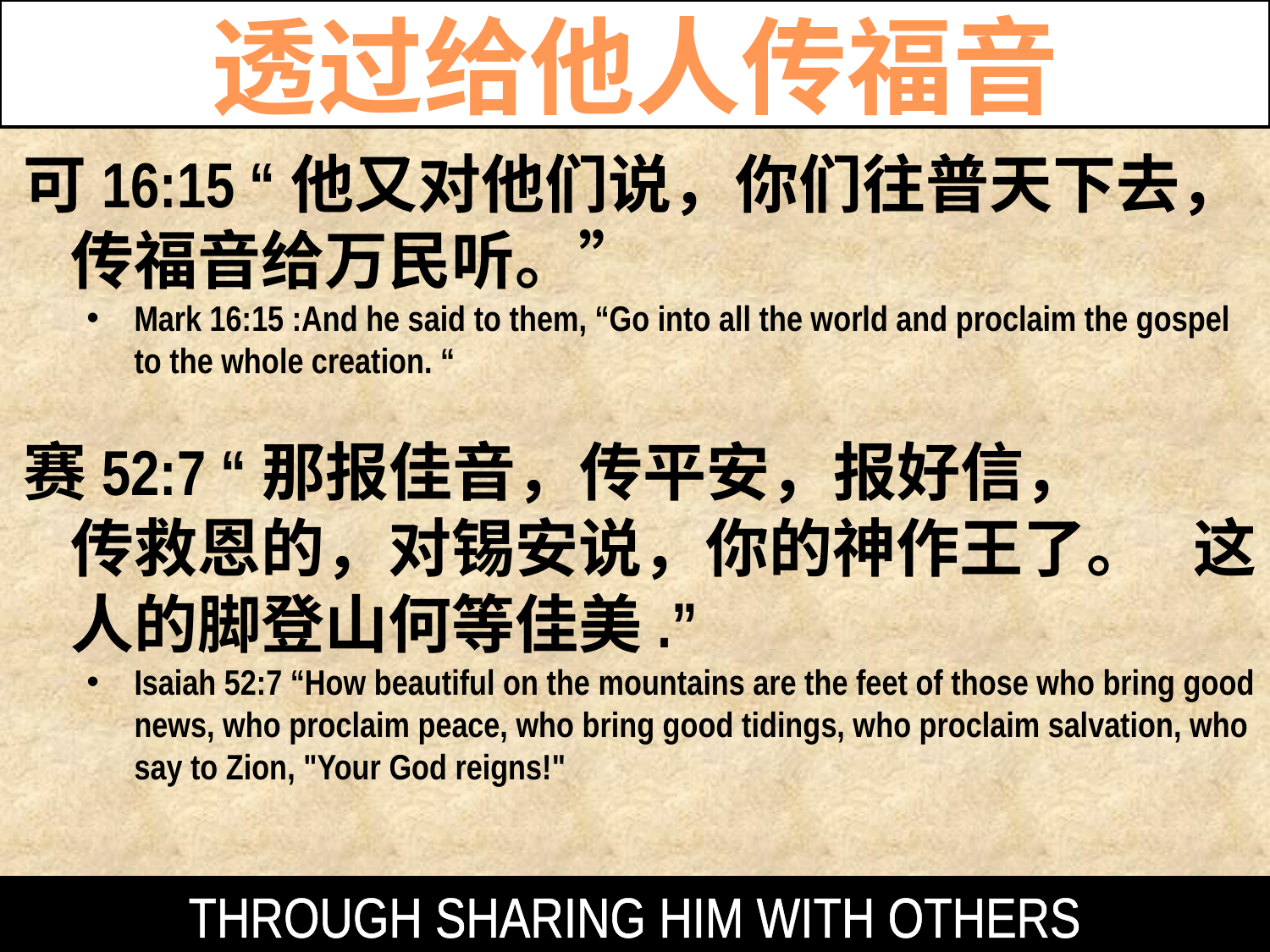

透过给他人传福音
可16:15 “他又对他们说，你们往普天下去，传福音给万民听。”
Mark 16:15 :And he said to them, “Go into all the world and proclaim the gospel to the whole creation. “

赛52:7 “那报佳音，传平安，报好信，          传救恩的，对锡安说，你的神作王了。   这人的脚登山何等佳美.”
Isaiah 52:7 “How beautiful on the mountains are the feet of those who bring good news, who proclaim peace, who bring good tidings, who proclaim salvation, who say to Zion, "Your God reigns!"
THROUGH SHARING HIM WITH OTHERS